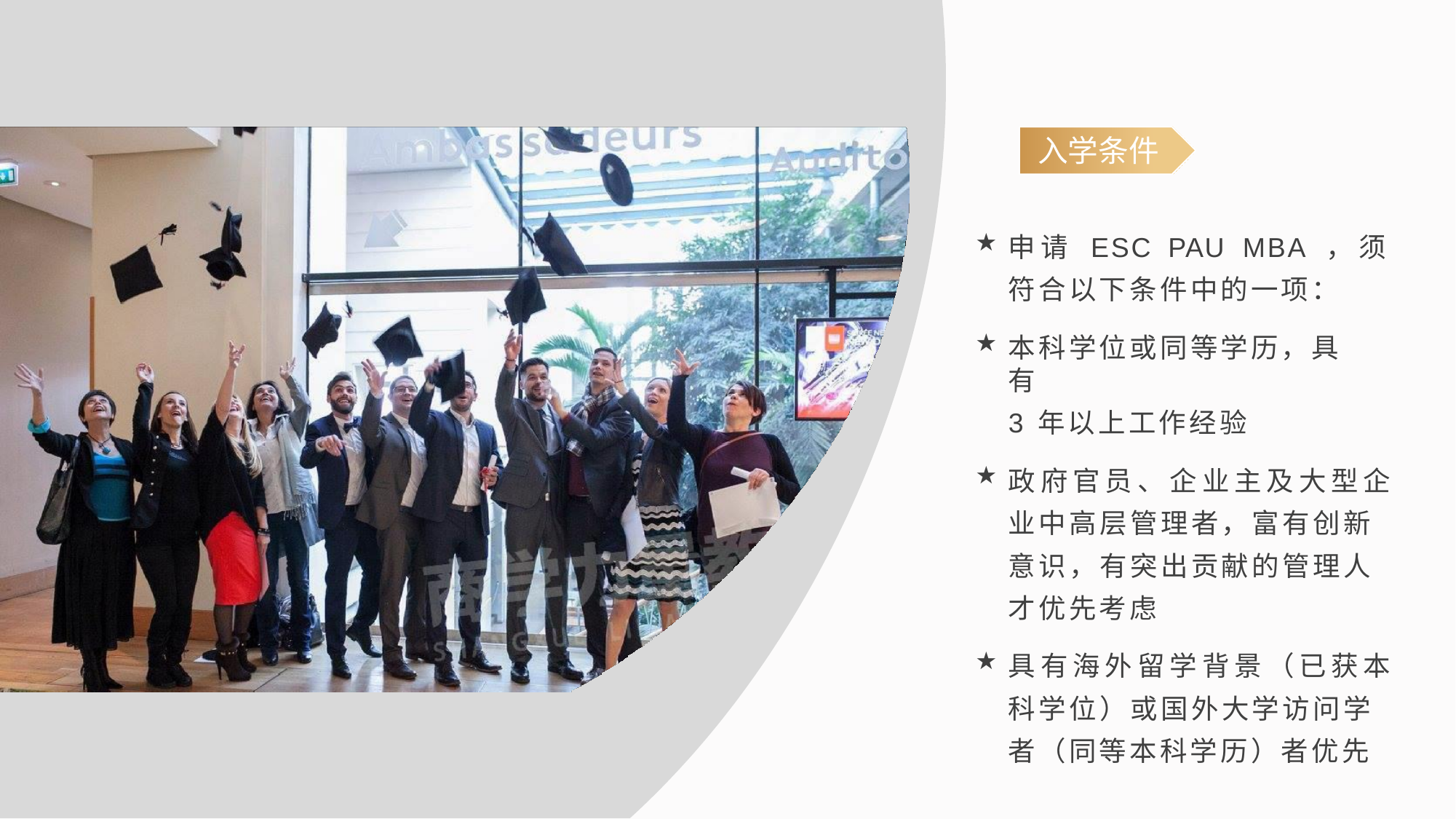

# 入学条件
申请 ESC PAU MBA ，须 符合以下条件中的一项：
本科学位或同等学历，具有
3 年以上工作经验
政府官员、企业主及大型企 业中高层管理者，富有创新 意识，有突出贡献的管理人 才优先考虑
具有海外留学背景（已获本 科学位）或国外大学访问学 者（同等本科学历）者优先